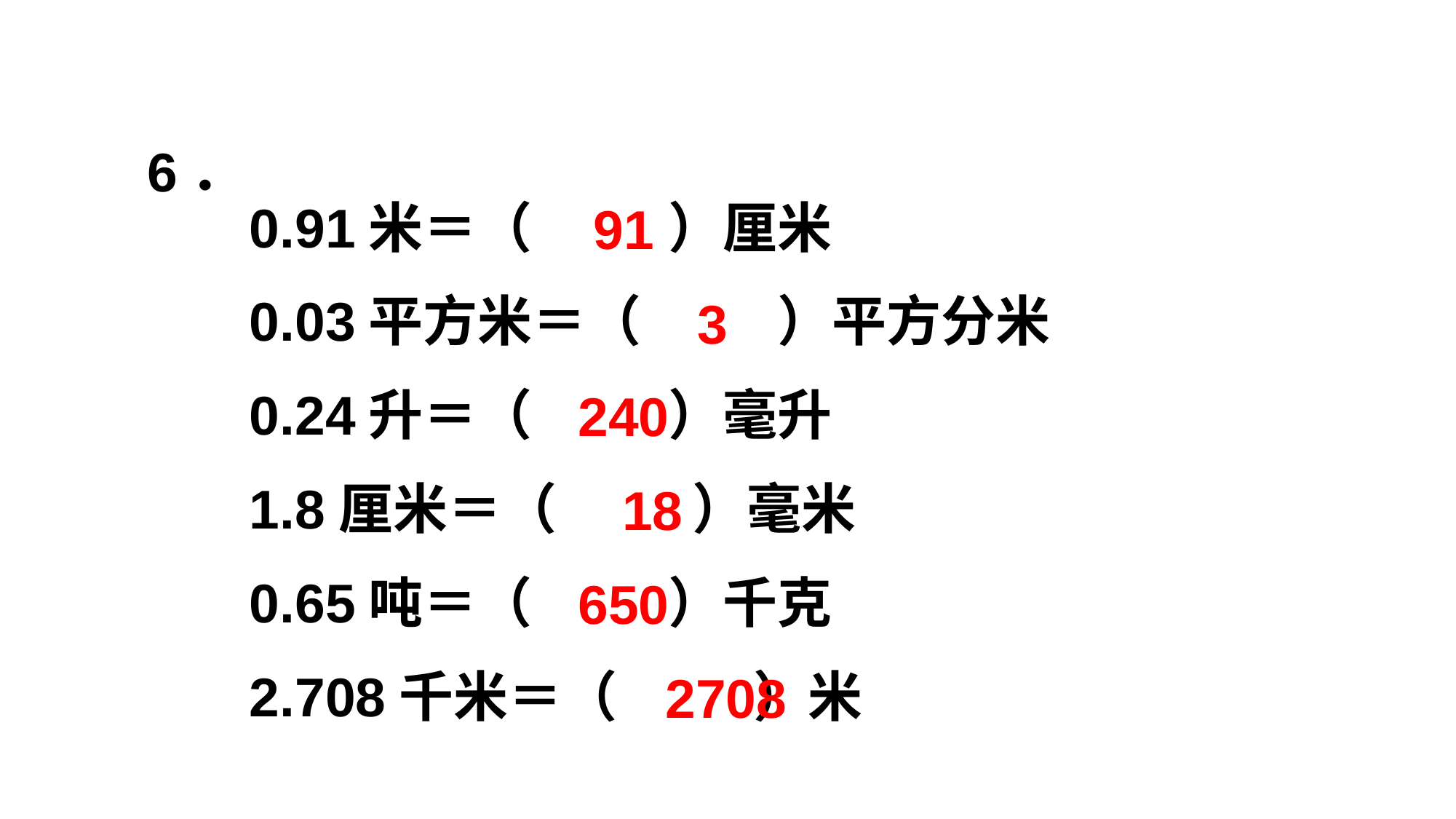

6．
0.91米＝（           ）厘米
91
0.03平方米＝（           ）平方分米
3
0.24升＝（           ）毫升
240
1.8厘米＝（           ）毫米
18
绿色圃小学教育网http://www.Lspjy.com   绿色圃中学资源网http://cz.Lspjy.com
0.65吨＝（           ）千克
650
2.708千米＝（           ）米
2708